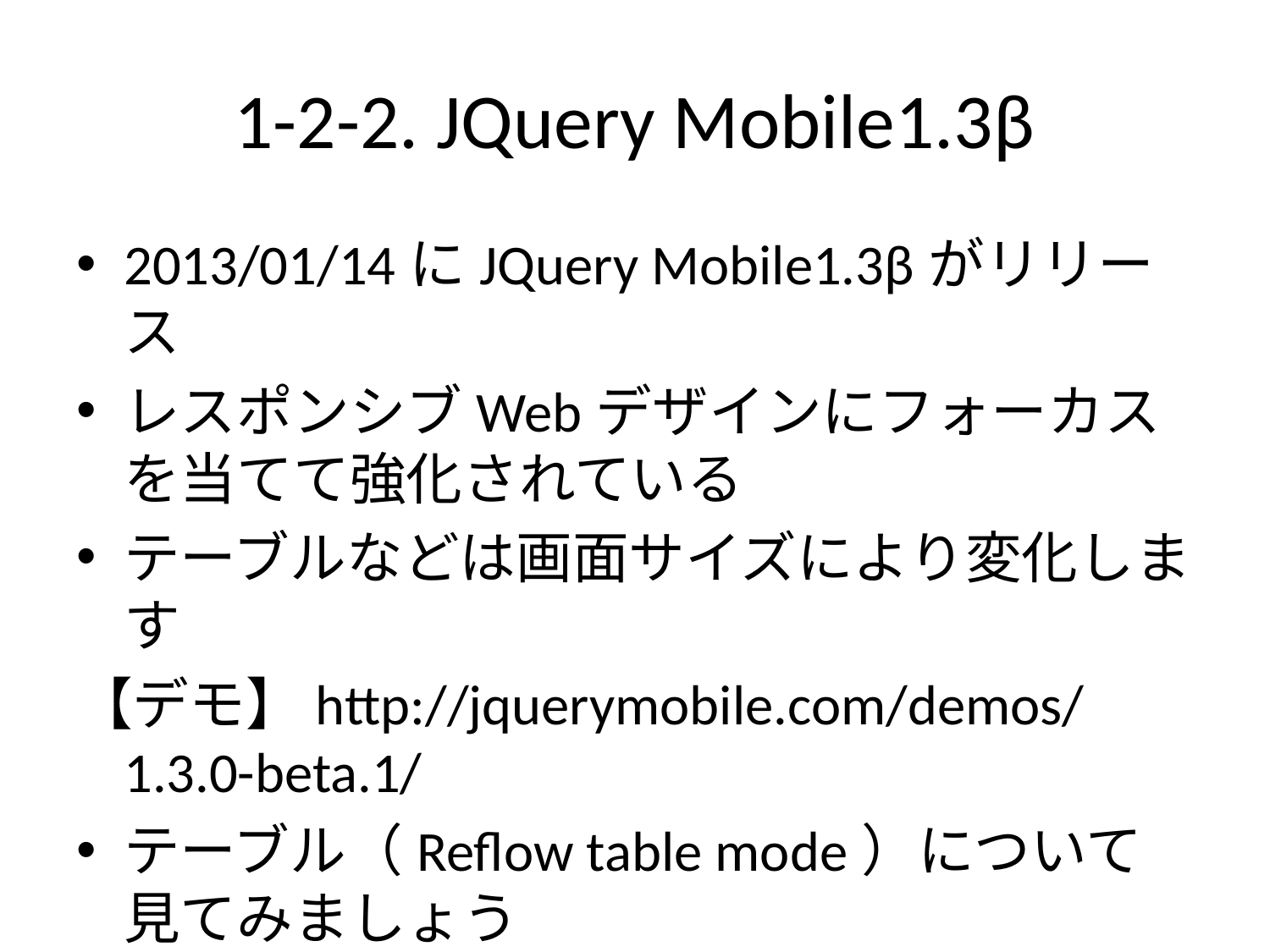

# 1-2-2. JQuery Mobile1.3β
2013/01/14にJQuery Mobile1.3βがリリース
レスポンシブWebデザインにフォーカスを当てて強化されている
テーブルなどは画面サイズにより変化します
【デモ】http://jquerymobile.com/demos/1.3.0-beta.1/
テーブル（Reflow table mode）について見てみましょう